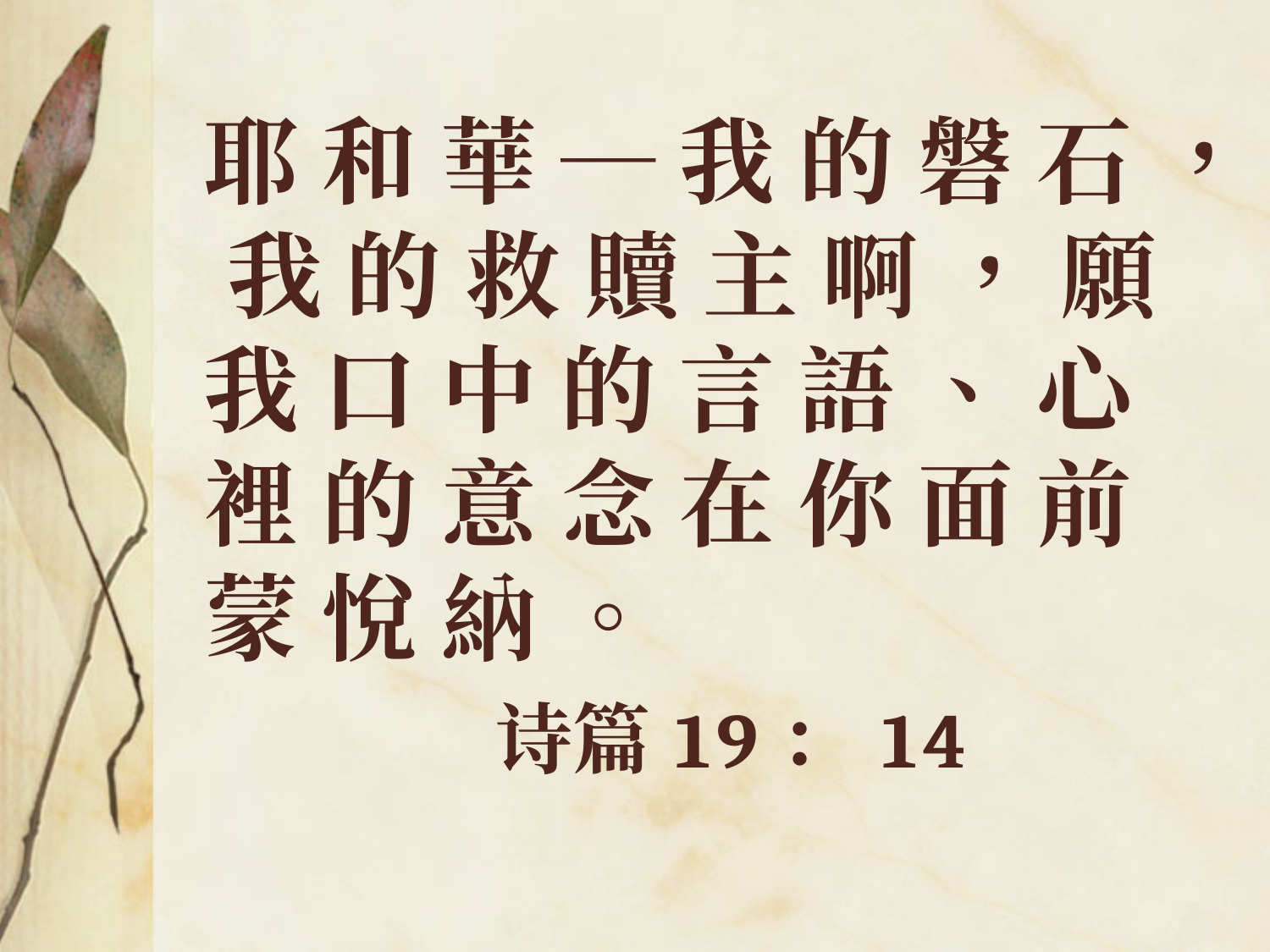

# 耶 和 華 ─ 我 的 磐 石 ， 我 的 救 贖 主 啊 ， 願 我 口 中 的 言 語 、 心 裡 的 意 念 在 你 面 前 蒙 悅 納 。 诗篇19：14